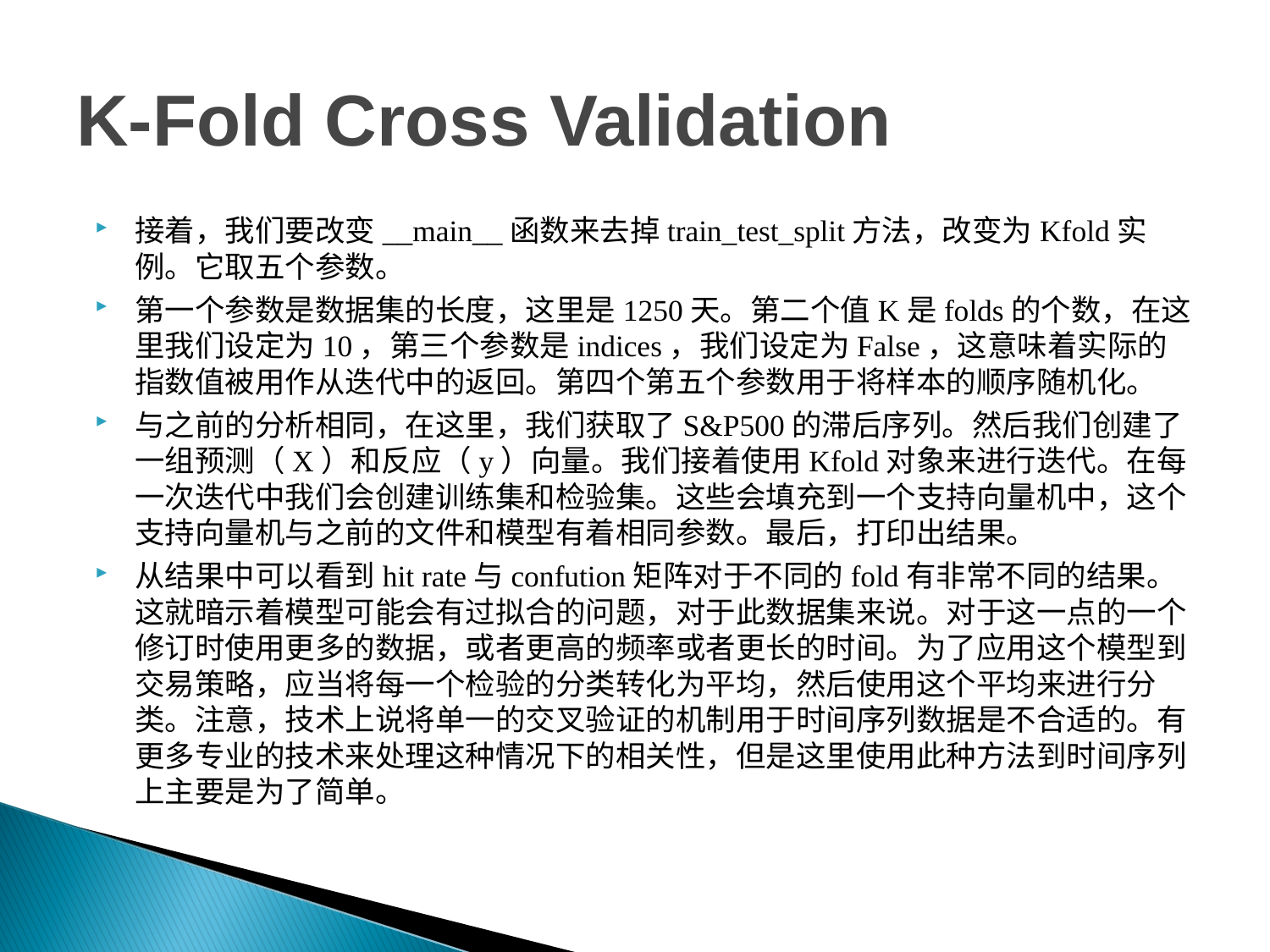

# K-Fold Cross Validation
接着，我们要改变__main__函数来去掉train_test_split方法，改变为Kfold实例。它取五个参数。
第一个参数是数据集的长度，这里是1250天。第二个值K是folds的个数，在这里我们设定为10，第三个参数是indices，我们设定为False，这意味着实际的指数值被用作从迭代中的返回。第四个第五个参数用于将样本的顺序随机化。
与之前的分析相同，在这里，我们获取了S&P500的滞后序列。然后我们创建了一组预测（X）和反应（y）向量。我们接着使用Kfold对象来进行迭代。在每一次迭代中我们会创建训练集和检验集。这些会填充到一个支持向量机中，这个支持向量机与之前的文件和模型有着相同参数。最后，打印出结果。
从结果中可以看到hit rate与confution矩阵对于不同的fold有非常不同的结果。这就暗示着模型可能会有过拟合的问题，对于此数据集来说。对于这一点的一个修订时使用更多的数据，或者更高的频率或者更长的时间。为了应用这个模型到交易策略，应当将每一个检验的分类转化为平均，然后使用这个平均来进行分类。注意，技术上说将单一的交叉验证的机制用于时间序列数据是不合适的。有更多专业的技术来处理这种情况下的相关性，但是这里使用此种方法到时间序列上主要是为了简单。